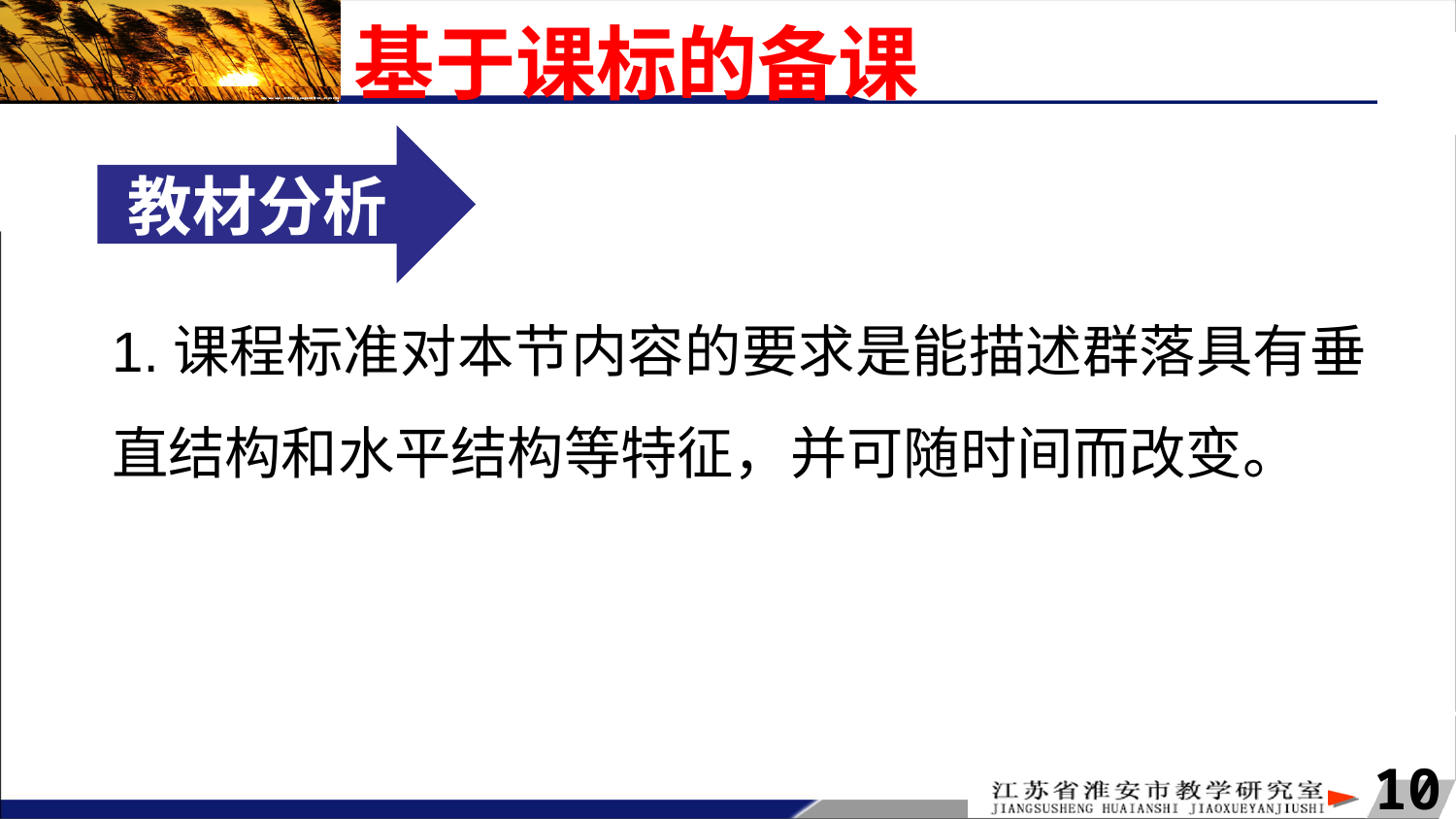

# 基于课标的备课
教材分析
1.课程标准对本节内容的要求是能描述群落具有垂直结构和水平结构等特征，并可随时间而改变。